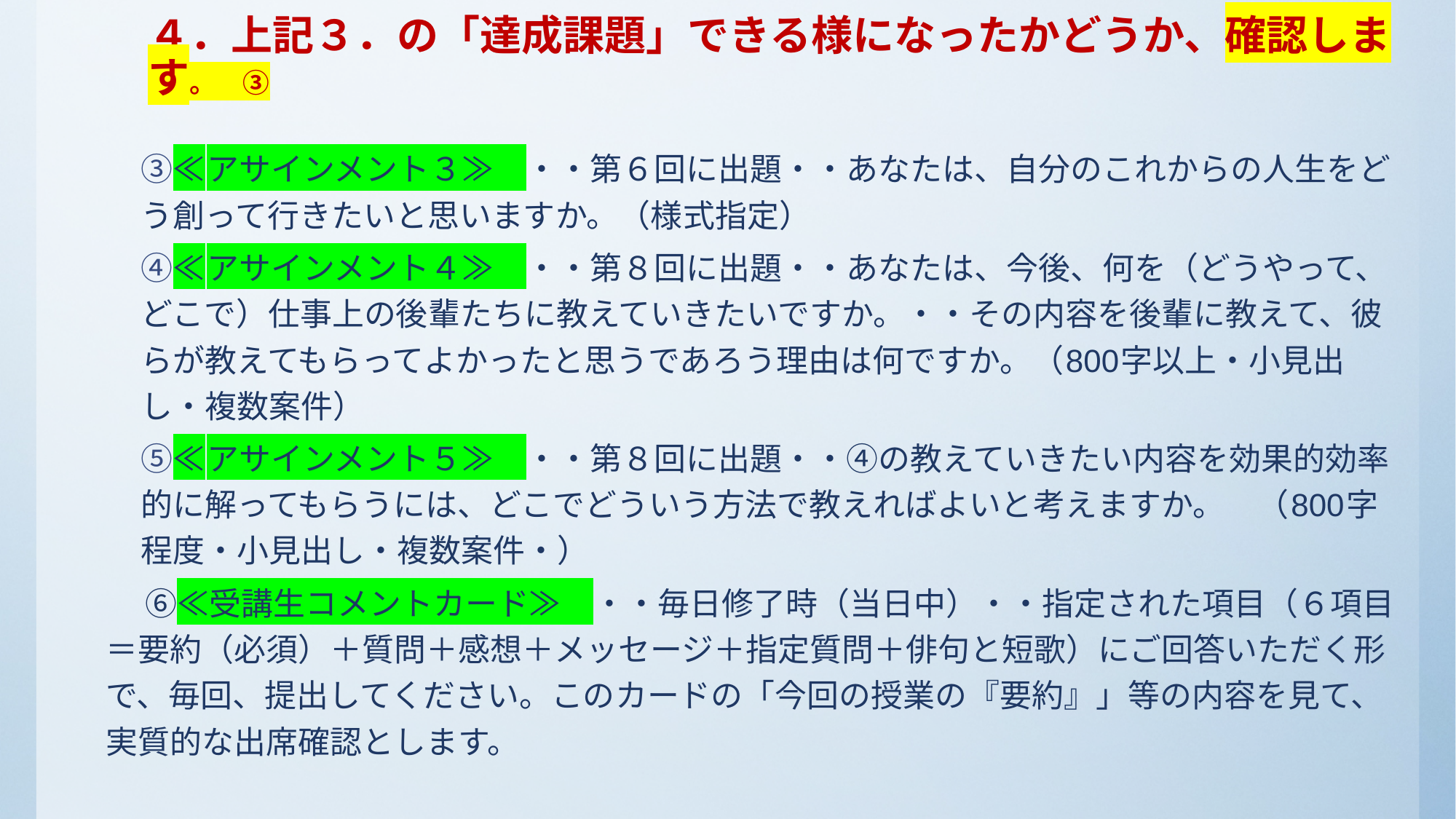

# ４．上記３．の「達成課題」できる様になったかどうか、確認します。　③
③≪アサインメント３≫　・・第６回に出題・・あなたは、自分のこれからの人生をどう創って行きたいと思いますか。（様式指定）
④≪アサインメント４≫　・・第８回に出題・・あなたは、今後、何を（どうやって、どこで）仕事上の後輩たちに教えていきたいですか。・・その内容を後輩に教えて、彼らが教えてもらってよかったと思うであろう理由は何ですか。（800字以上・小見出し・複数案件）
⑤≪アサインメント５≫　・・第８回に出題・・④の教えていきたい内容を効果的効率的に解ってもらうには、どこでどういう方法で教えればよいと考えますか。　（800字程度・小見出し・複数案件・）
　 ⑥≪受講生コメントカード≫　・・毎日修了時（当日中）・・指定された項目（６項目＝要約（必須）＋質問＋感想＋メッセージ＋指定質問＋俳句と短歌）にご回答いただく形で、毎回、提出してください。このカードの「今回の授業の『要約』」等の内容を見て、実質的な出席確認とします。